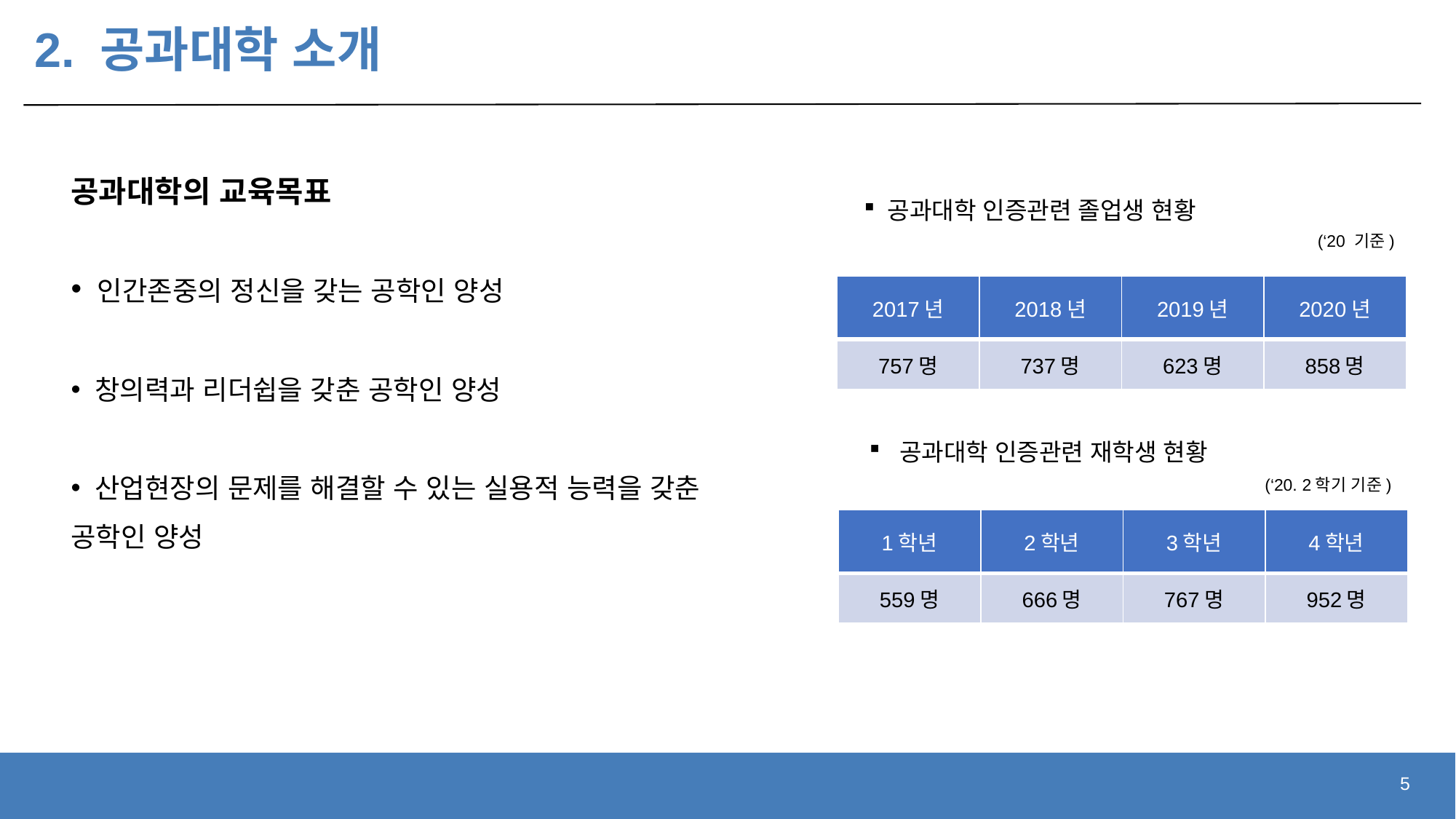

# 2. 공과대학 소개
공과대학의 교육목표

 인간존중의 정신을 갖는 공학인 양성
 창의력과 리더쉽을 갖춘 공학인 양성
 산업현장의 문제를 해결할 수 있는 실용적 능력을 갖춘 공학인 양성

 공과대학 인증관련 졸업생 현황
(‘20 기준)
| 2017년 | 2018년 | 2019년 | 2020년 |
| --- | --- | --- | --- |
| 757명 | 737명 | 623명 | 858명 |
  공과대학 인증관련 재학생 현황
(‘20. 2학기 기준)
| 1학년 | 2학년 | 3학년 | 4학년 |
| --- | --- | --- | --- |
| 559명 | 666명 | 767명 | 952명 |
5